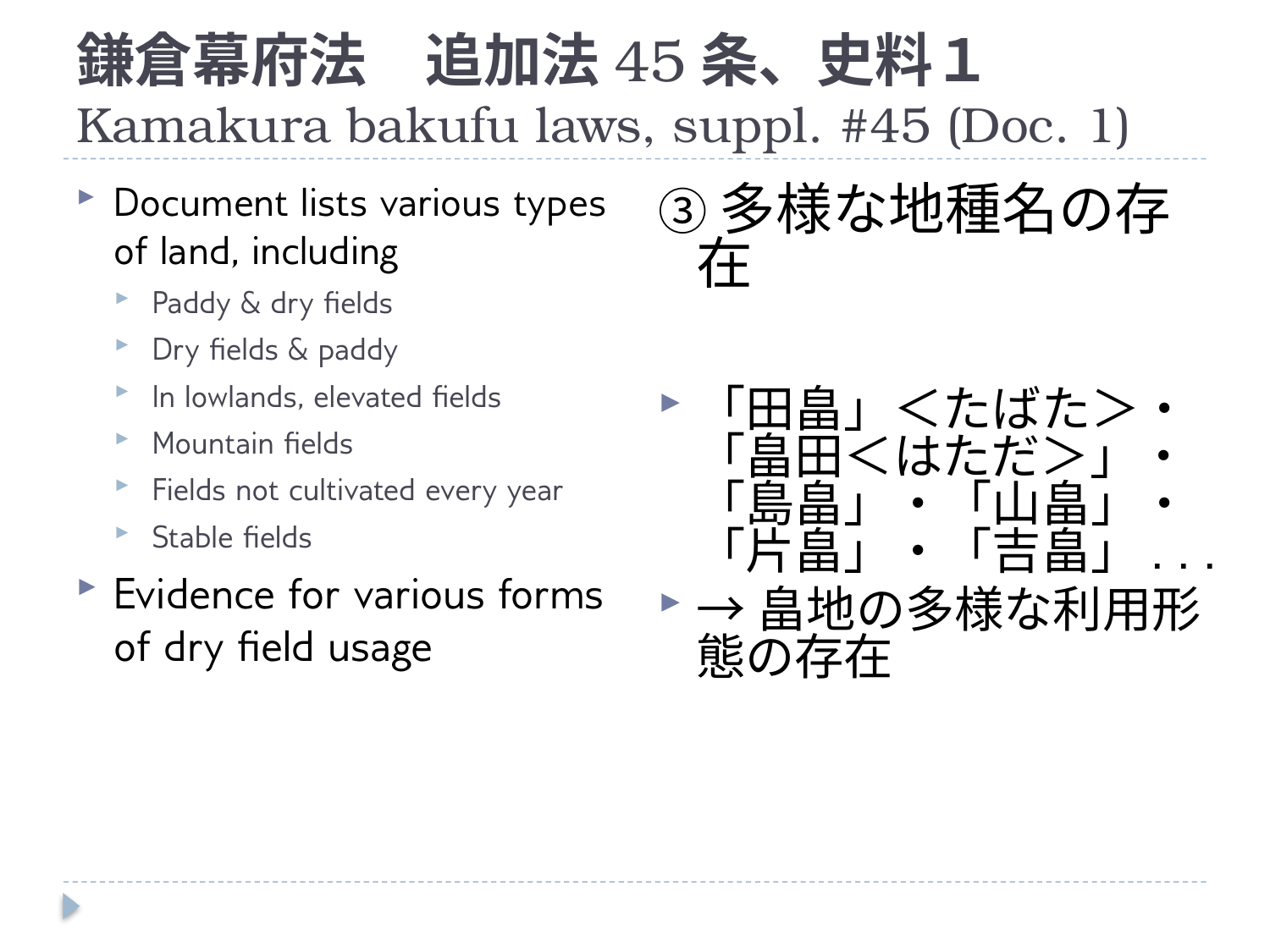

# 鎌倉幕府法　追加法45条、史料１ Kamakura bakufu laws, suppl. #45 (Doc. 1)
Document lists various types of land, including
Paddy & dry fields
Dry fields & paddy
In lowlands, elevated fields
Mountain fields
Fields not cultivated every year
Stable fields
Evidence for various forms of dry field usage

③多様な地種名の存在

「田畠」＜たばた＞・「畠田＜はただ＞」・「島畠」・「山畠」・「片畠」・「吉畠」. . .
→畠地の多様な利用形態の存在